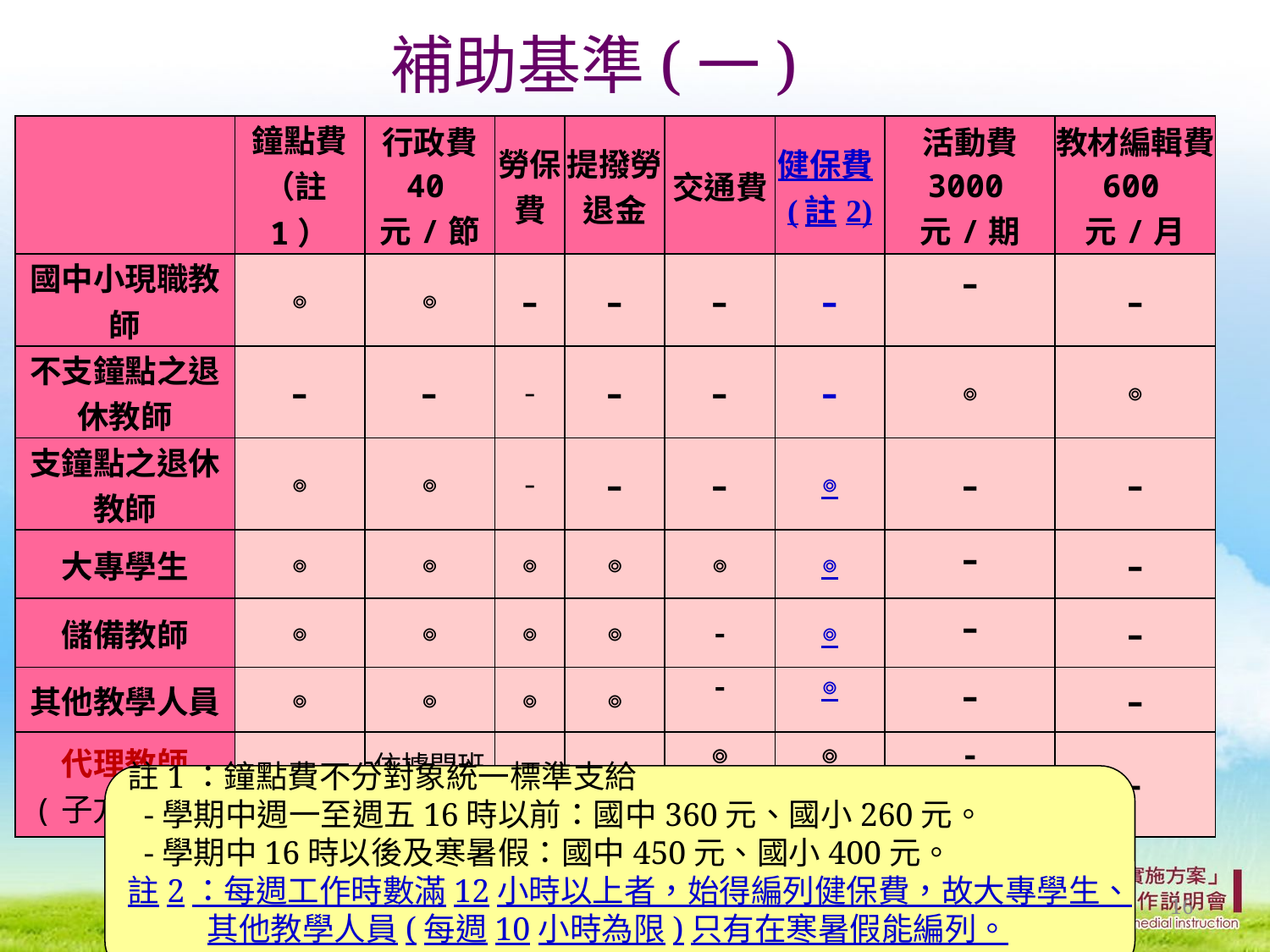

# 補助基準(一)
|  | 鐘點費（註1） | 行政費 40元/節 | 勞保費 | 提撥勞退金 | 交通費 | 健保費(註2) | 活動費 3000元/期 | 教材編輯費 600元/月 |
| --- | --- | --- | --- | --- | --- | --- | --- | --- |
| 國中小現職教師 | ◎ | ◎ | - | - | - | - | - | - |
| 不支鐘點之退休教師 | - | - | - | - | - | - | ◎ | ◎ |
| 支鐘點之退休教師 | ◎ | ◎ | - | - | - | ◎ | - | - |
| 大專學生 | ◎ | ◎ | ◎ | ◎ | ◎ | ◎ | - | - |
| 儲備教師 | ◎ | ◎ | ◎ | ◎ | - | ◎ | - | - |
| 其他教學人員 | ◎ | ◎ | ◎ | ◎ | - | ◎ | - | - |
| 代理教師 (子方案二) | 支領月薪 | 依據開班數\*6000 | ◎ | ◎ | ◎ (校際共聘) | ◎ | - | - |
註1：鐘點費不分對象統一標準支給
  -學期中週一至週五16時以前：國中360元、國小260元。
  -學期中16時以後及寒暑假：國中450元、國小400元。
註2：每週工作時數滿12小時以上者，始得編列健保費，故大專學生、
          其他教學人員(每週10小時為限)只有在寒暑假能編列。

16